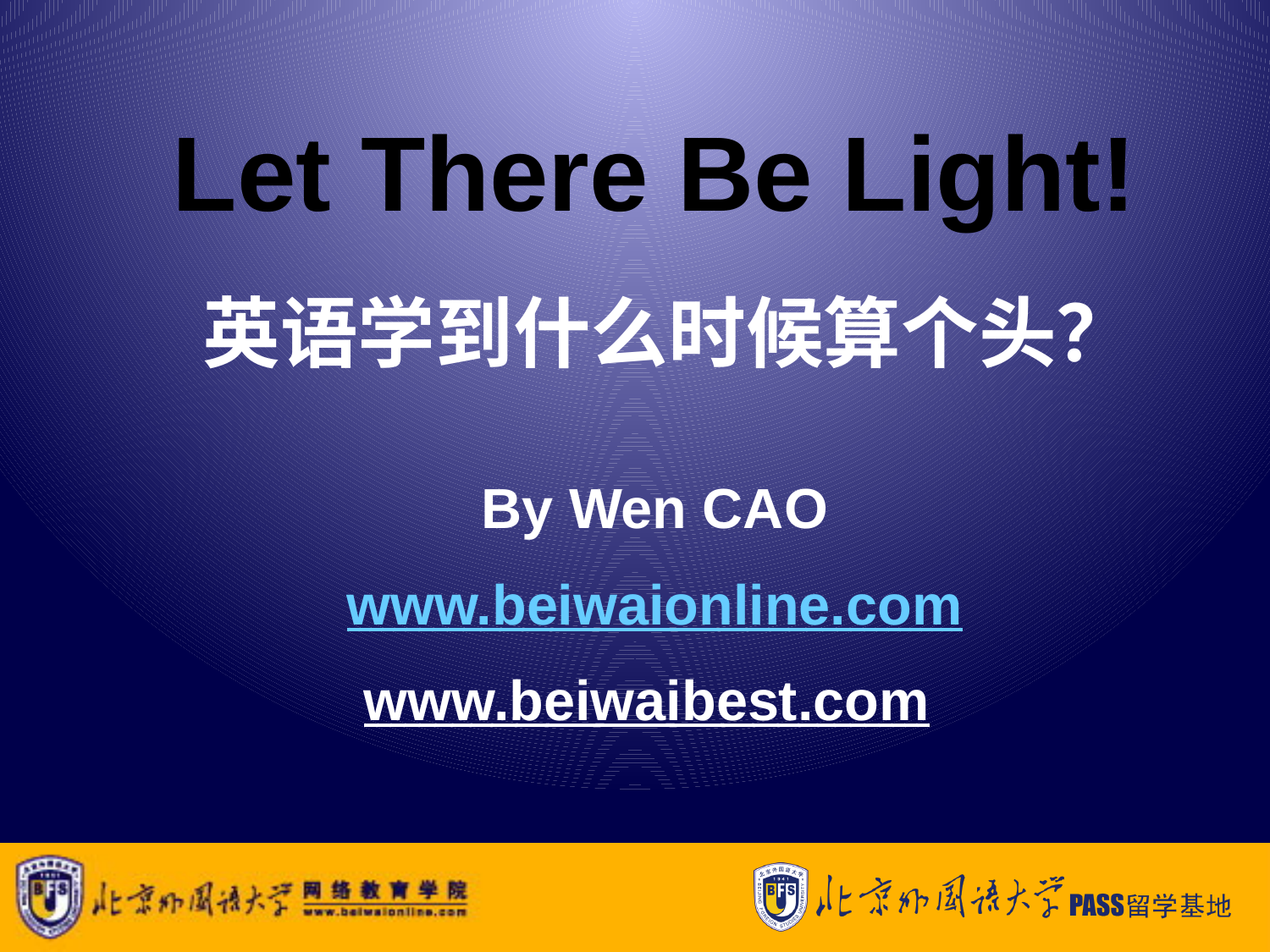

Let There Be Light!
# 英语学到什么时候算个头？
By Wen CAO
www.beiwaionline.com
www.beiwaibest.com